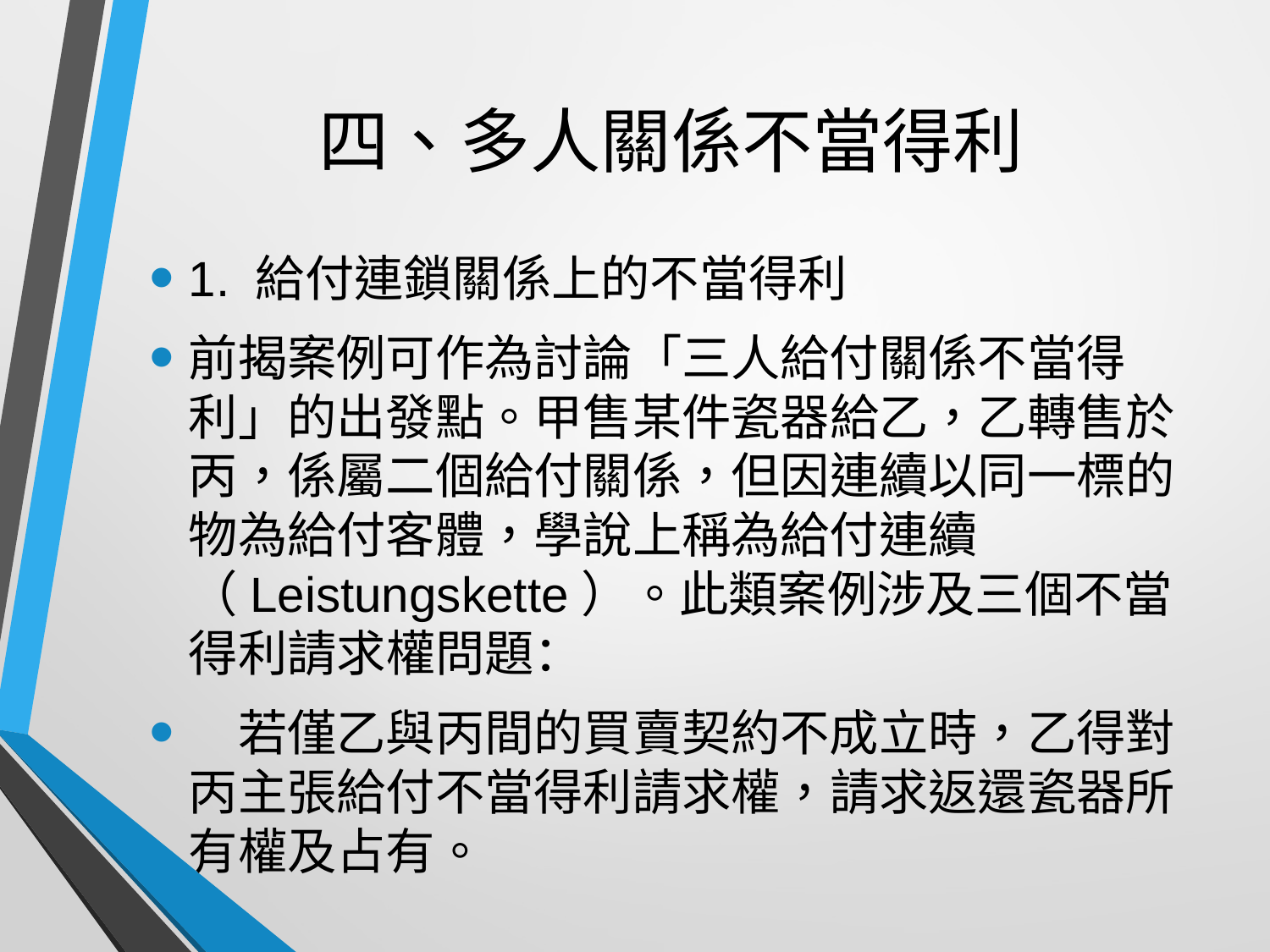

# 四、多人關係不當得利
1. 給付連鎖關係上的不當得利
前揭案例可作為討論「三人給付關係不當得利」的出發點。甲售某件瓷器給乙，乙轉售於丙，係屬二個給付關係，但因連續以同一標的物為給付客體，學說上稱為給付連續（Leistungskette）。此類案例涉及三個不當得利請求權問題：
　若僅乙與丙間的買賣契約不成立時，乙得對丙主張給付不當得利請求權，請求返還瓷器所有權及占有。